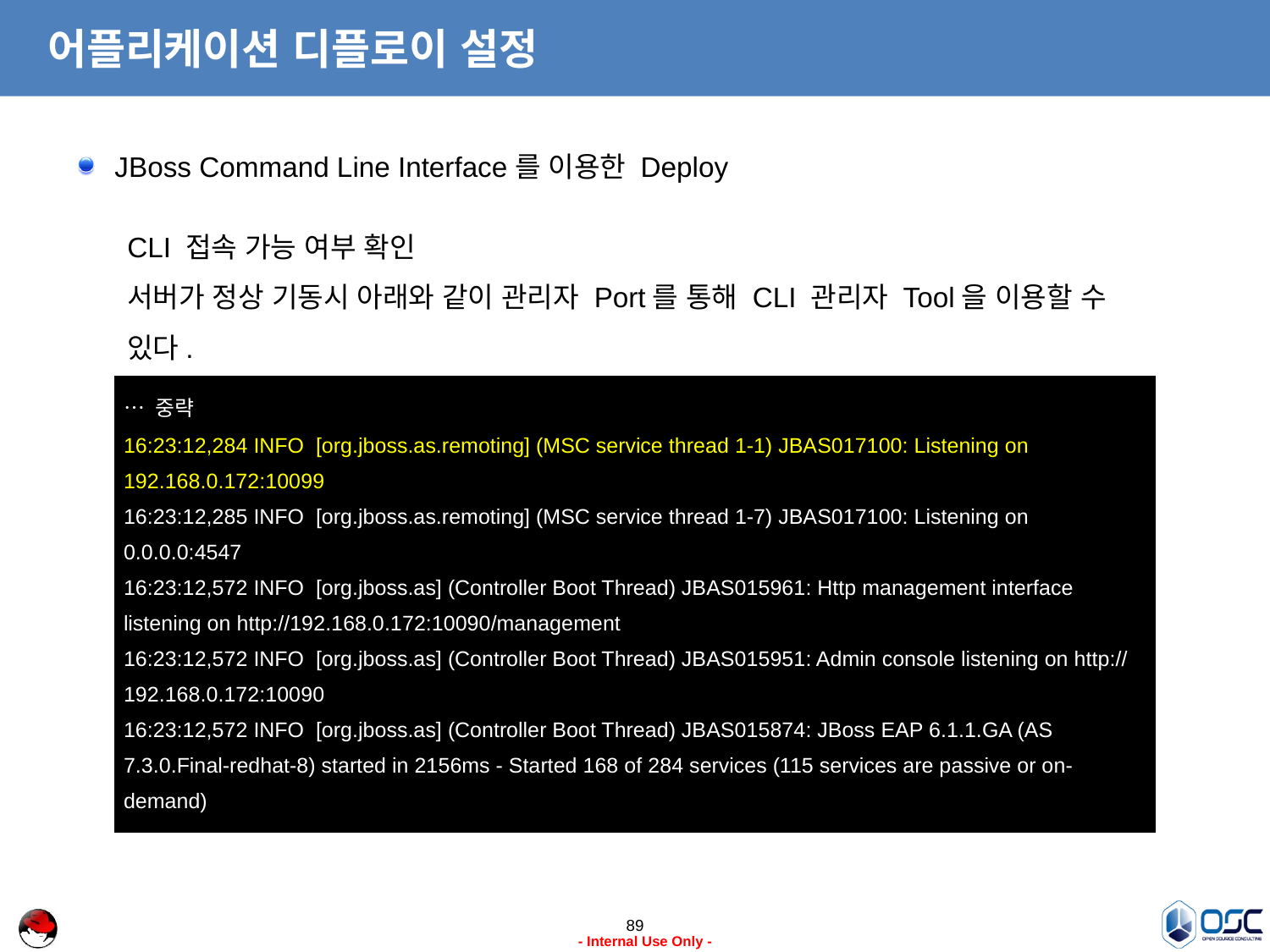

# 어플리케이션 디플로이 설정
JBoss Command Line Interface를 이용한 Deploy
CLI 접속 가능 여부 확인
서버가 정상 기동시 아래와 같이 관리자 Port를 통해 CLI 관리자 Tool을 이용할 수 있다.
Command Line Interface Port : 10099

| … 중략 16:23:12,284 INFO [org.jboss.as.remoting] (MSC service thread 1-1) JBAS017100: Listening on 192.168.0.172:10099 16:23:12,285 INFO [org.jboss.as.remoting] (MSC service thread 1-7) JBAS017100: Listening on 0.0.0.0:4547 16:23:12,572 INFO [org.jboss.as] (Controller Boot Thread) JBAS015961: Http management interface listening on http://192.168.0.172:10090/management 16:23:12,572 INFO [org.jboss.as] (Controller Boot Thread) JBAS015951: Admin console listening on http://192.168.0.172:10090 16:23:12,572 INFO [org.jboss.as] (Controller Boot Thread) JBAS015874: JBoss EAP 6.1.1.GA (AS 7.3.0.Final-redhat-8) started in 2156ms - Started 168 of 284 services (115 services are passive or on-demand) |
| --- |